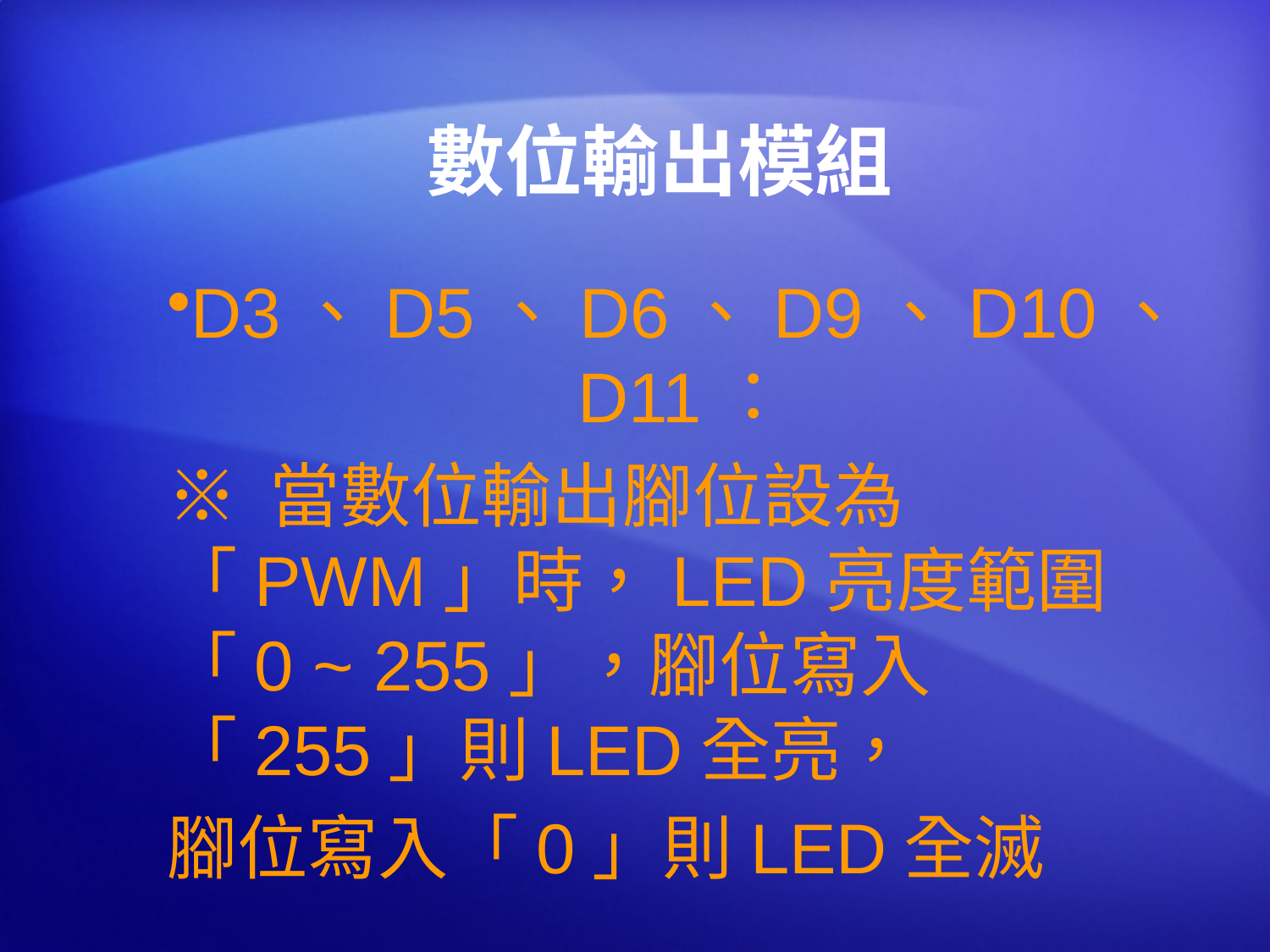

# 數位輸出模組
D3、D5、D6、D9、D10、D11：
※ 當數位輸出腳位設為「PWM」時，LED亮度範圍「0 ~ 255」，腳位寫入「255」則LED全亮，
腳位寫入「0」則LED全滅